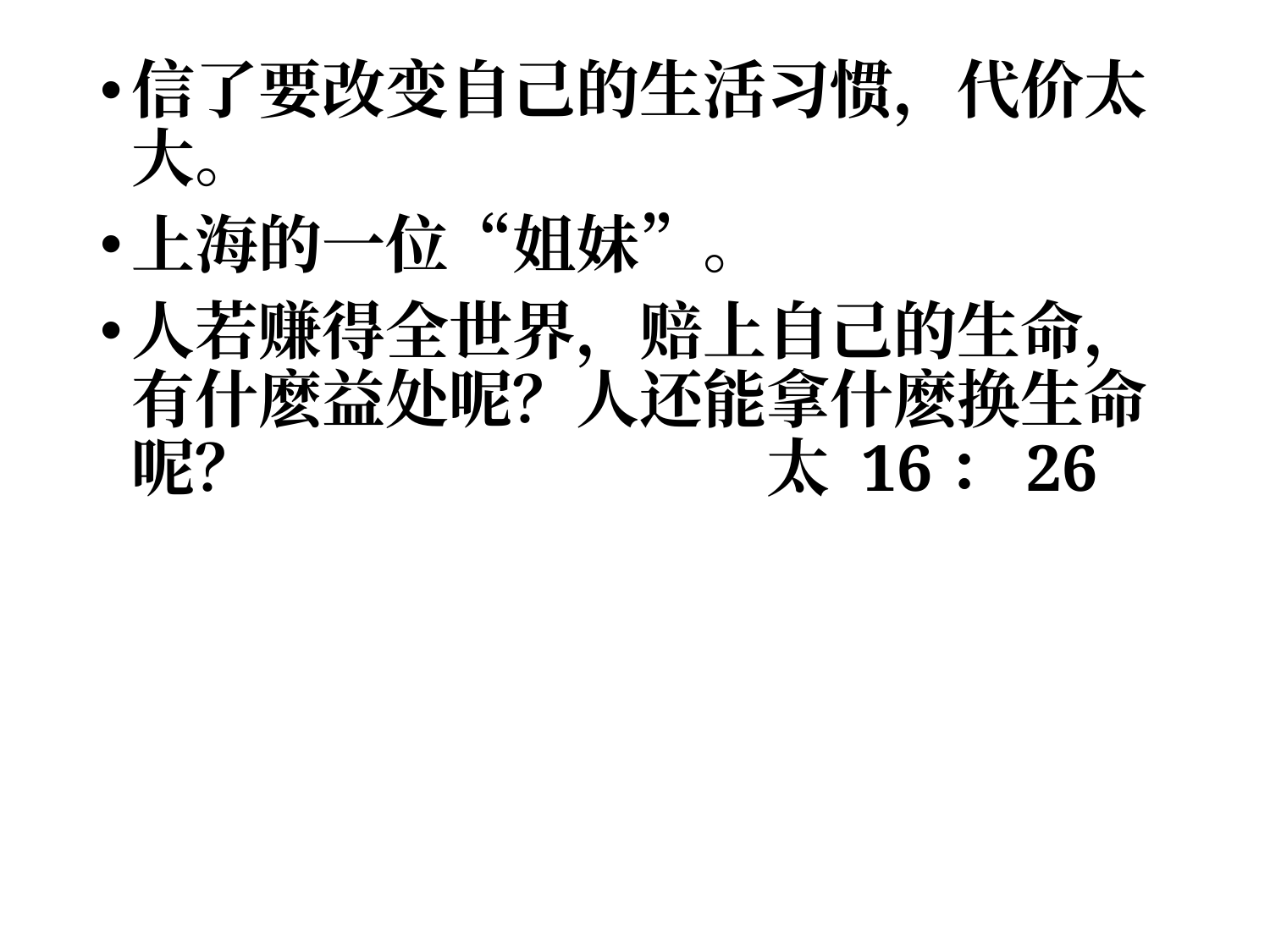

信了要改变自己的生活习惯，代价太大。
上海的一位“姐妹”。
人若赚得全世界，赔上自己的生命，有什麽益处呢？人还能拿什麽换生命呢？				太 16：26